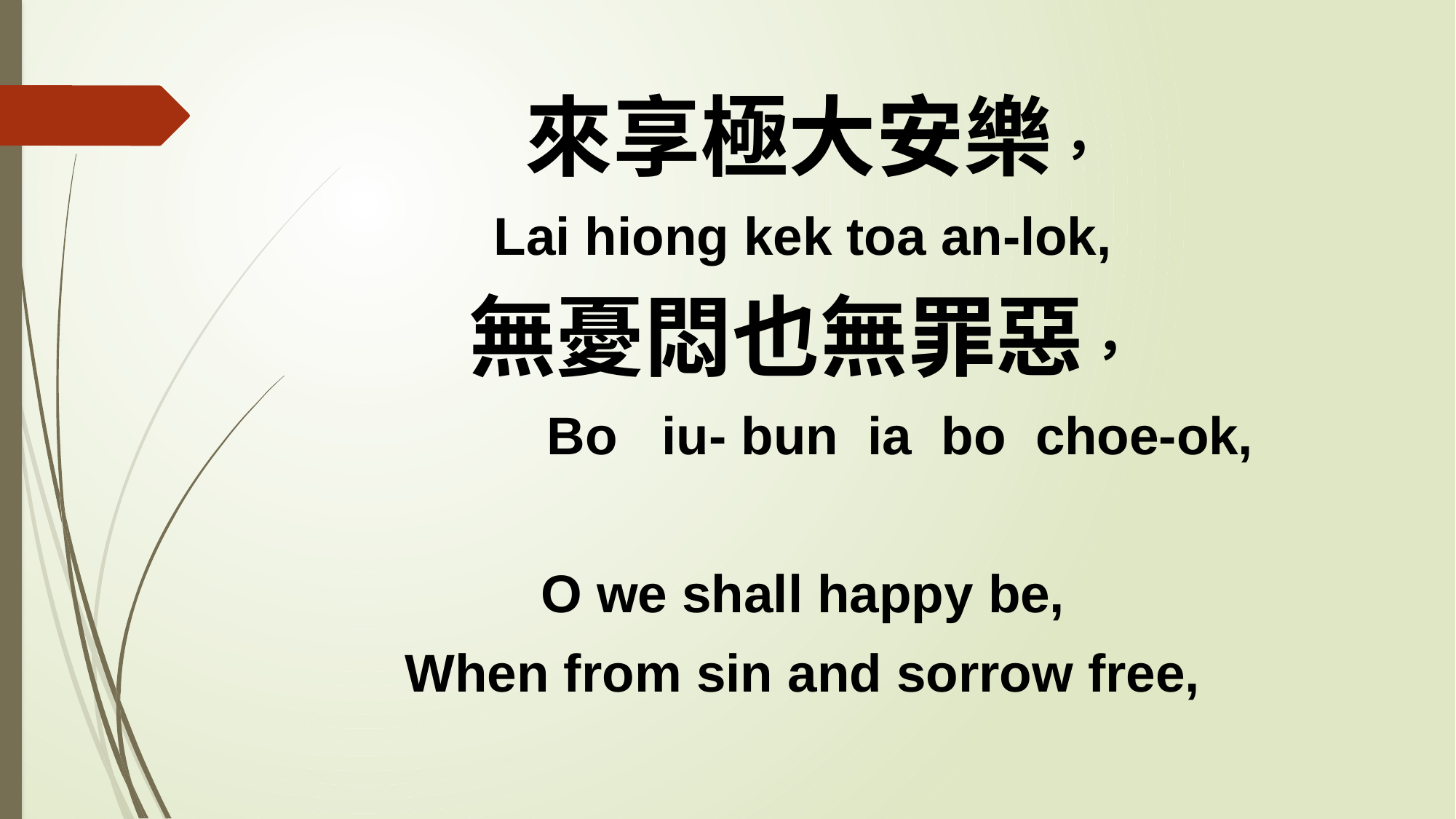

來享極大安樂，
Lai hiong kek toa an-lok,
無憂悶也無罪惡，
                  Bo   iu- bun  ia  bo  choe-ok,

O we shall happy be,
When from sin and sorrow free,